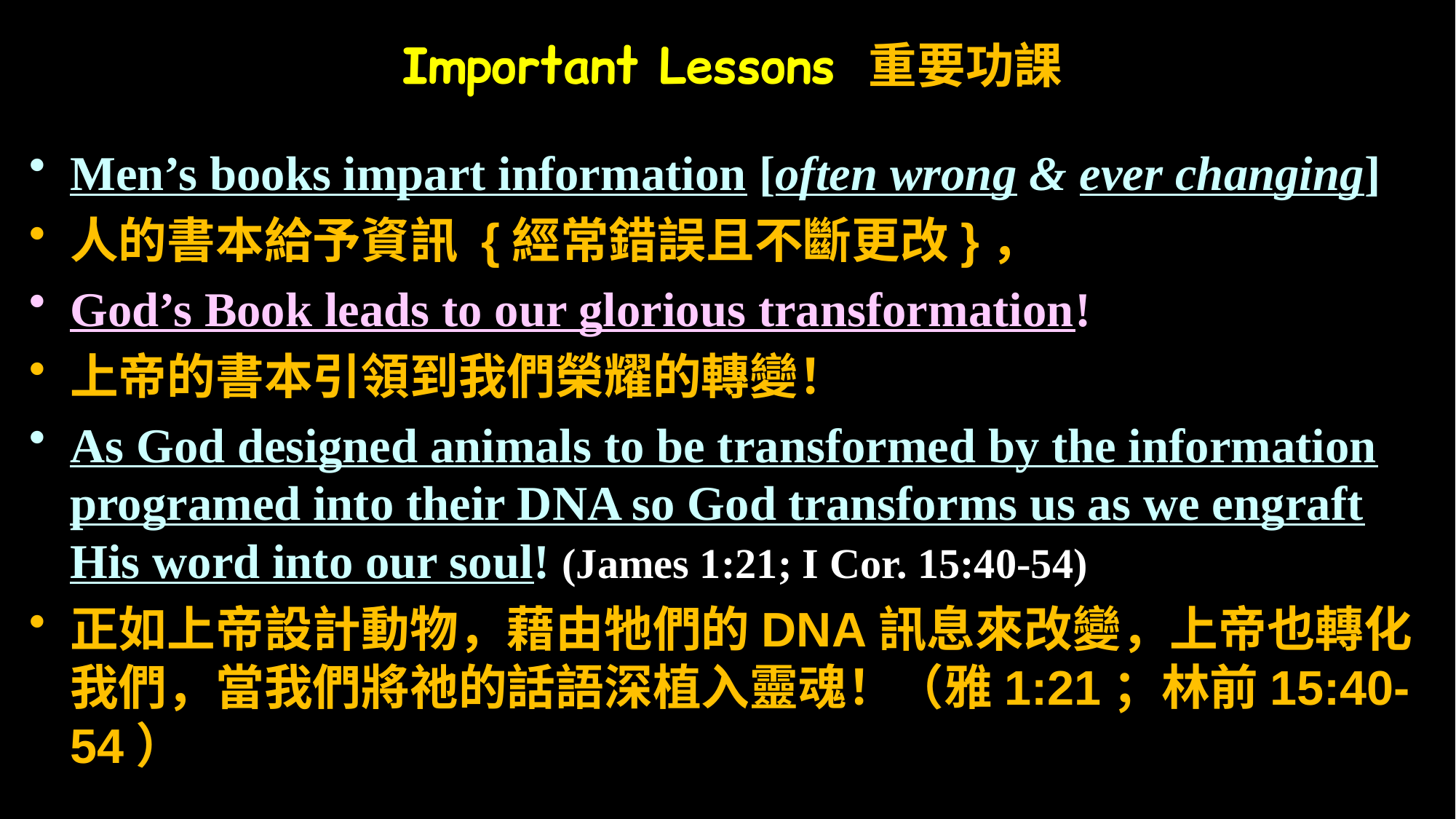

# Important Lessons 重要功課
Men’s books impart information [often wrong & ever changing]
人的書本給予資訊 {經常錯誤且不斷更改}，
God’s Book leads to our glorious transformation!
上帝的書本引領到我們榮耀的轉變！
As God designed animals to be transformed by the information programed into their DNA so God transforms us as we engraft His word into our soul! (James 1:21; I Cor. 15:40-54)
正如上帝設計動物，藉由牠們的DNA訊息來改變，上帝也轉化我們，當我們將祂的話語深植入靈魂！（雅1:21；林前15:40-54）